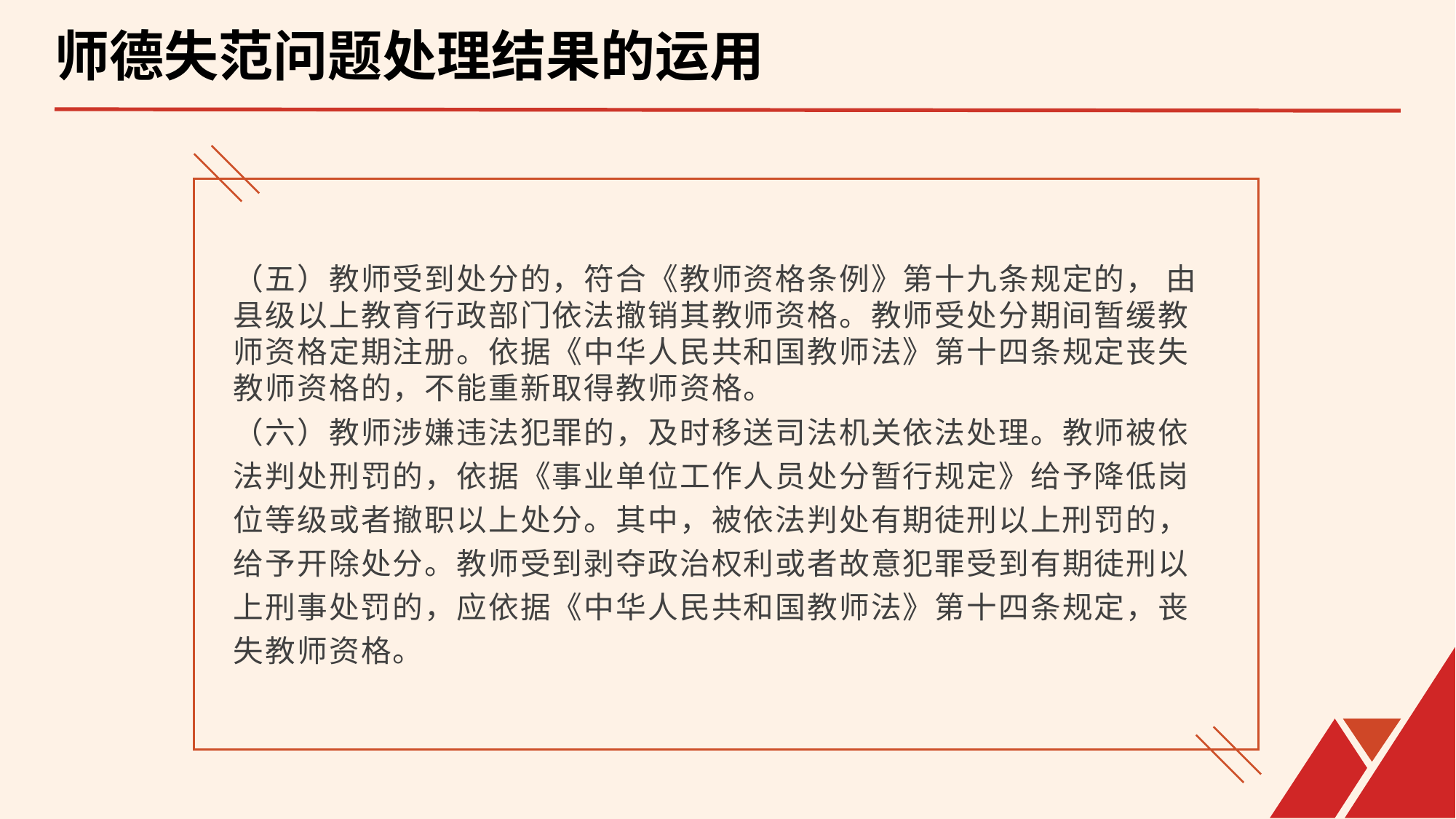

师德失范问题处理结果的运用

（五）教师受到处分的，符合《教师资格条例》第十九条规定的， 由县级以上教育行政部门依法撤销其教师资格。教师受处分期间暂缓教师资格定期注册。依据《中华人民共和国教师法》第十四条规定丧失教师资格的，不能重新取得教师资格。
（六）教师涉嫌违法犯罪的，及时移送司法机关依法处理。教师被依法判处刑罚的，依据《事业单位工作人员处分暂行规定》给予降低岗位等级或者撤职以上处分。其中，被依法判处有期徒刑以上刑罚的，给予开除处分。教师受到剥夺政治权利或者故意犯罪受到有期徒刑以上刑事处罚的，应依据《中华人民共和国教师法》第十四条规定，丧失教师资格。